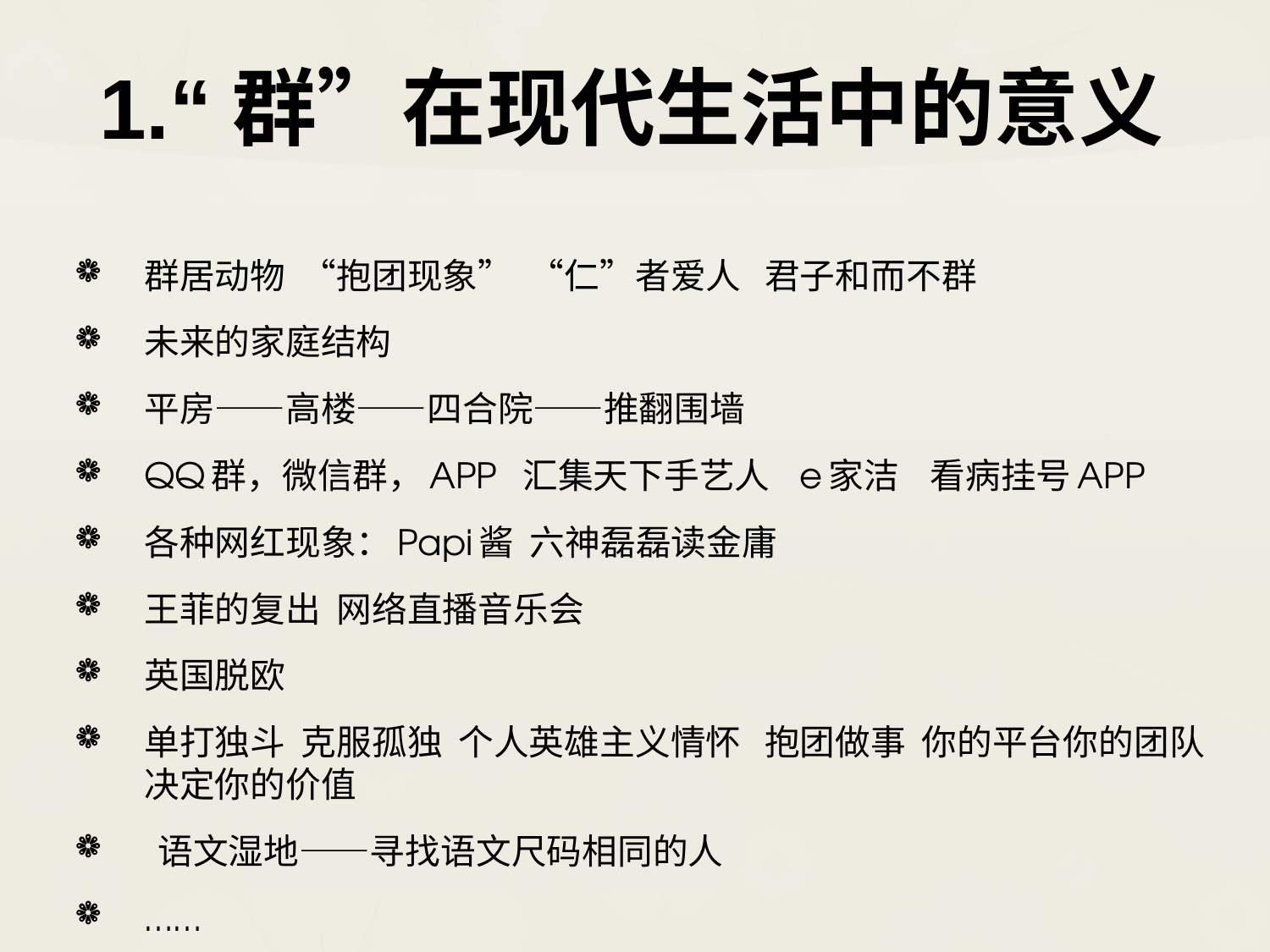

# 1.“群”在现代生活中的意义

群居动物  “抱团现象”  “仁”者爱人   君子和而不群
未来的家庭结构
平房——高楼——四合院——推翻围墙
QQ群，微信群，APP  汇集天下手艺人   e家洁    看病挂号APP
各种网红现象：Papi酱  六神磊磊读金庸
王菲的复出  网络直播音乐会
英国脱欧
单打独斗  克服孤独  个人英雄主义情怀   抱团做事  你的平台你的团队决定你的价值
 语文湿地——寻找语文尺码相同的人
……